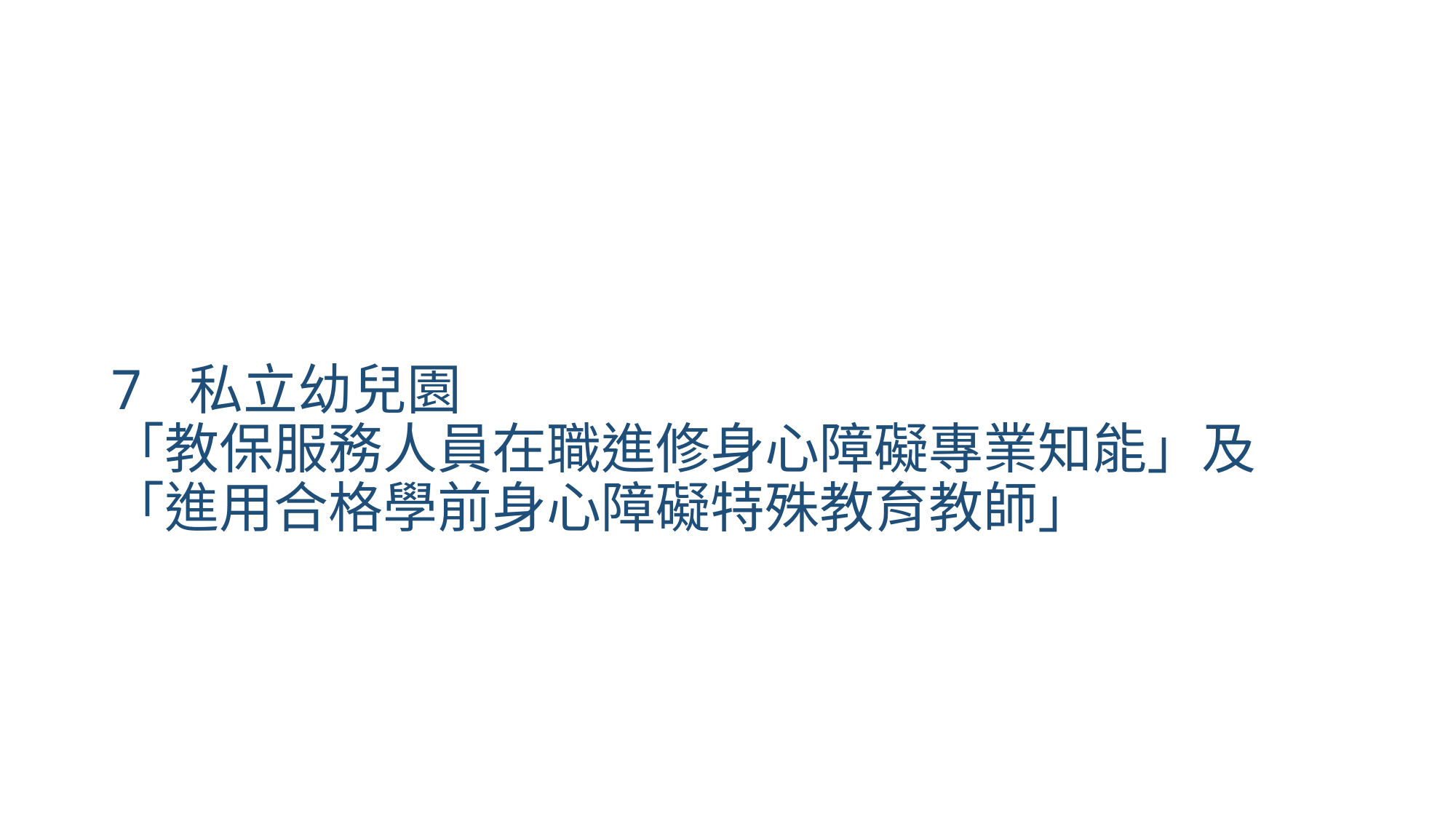

# 7 私立幼兒園 「教保服務人員在職進修身心障礙專業知能」及 「進用合格學前身心障礙特殊教育教師」